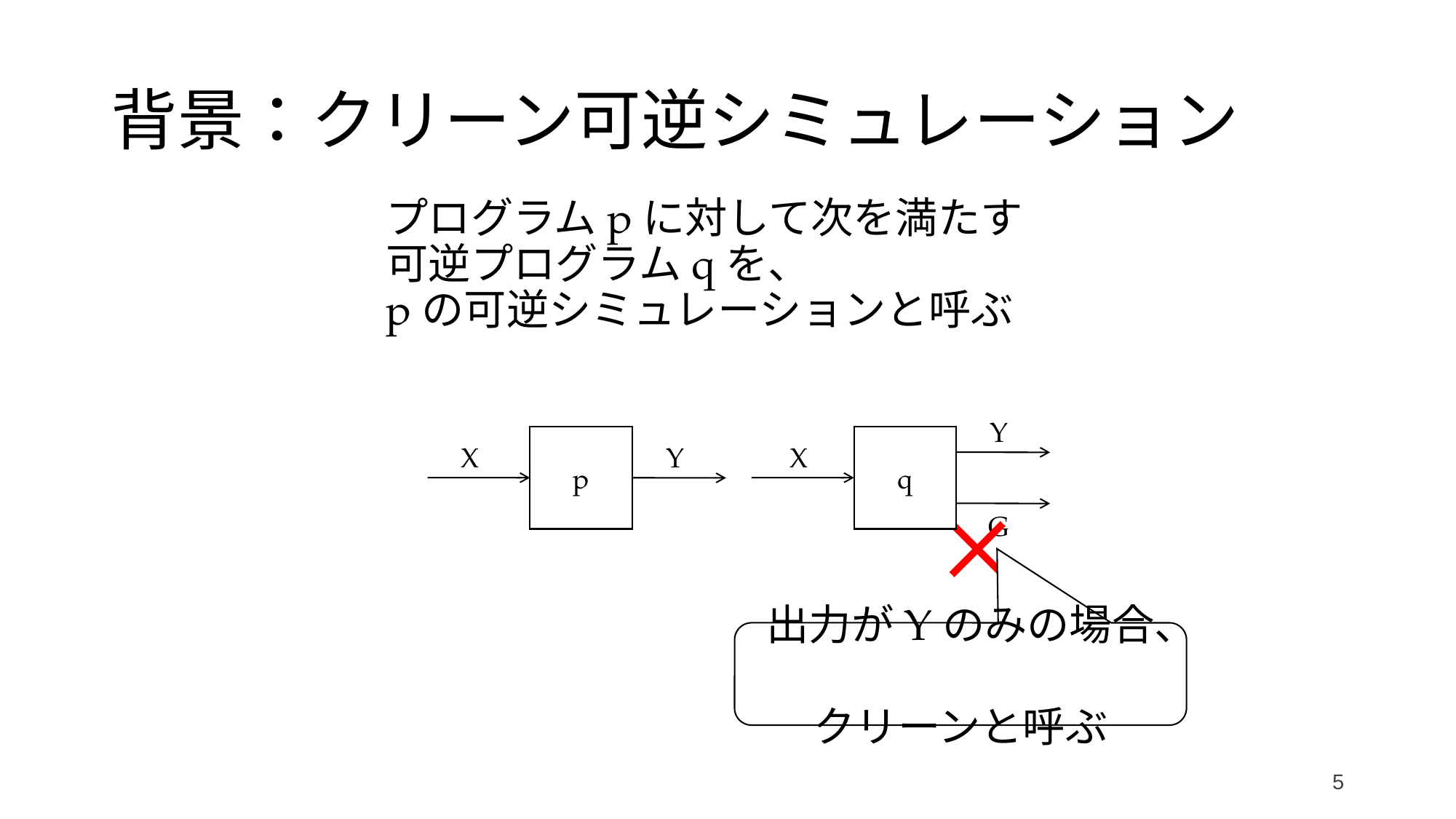

# 背景：クリーン可逆シミュレーション
プログラムpに対して次を満たす
可逆プログラムqを、
pの可逆シミュレーションと呼ぶ
Y
p
q
X
Y
X
×
G
出力がYのみの場合、
クリーンと呼ぶ
5